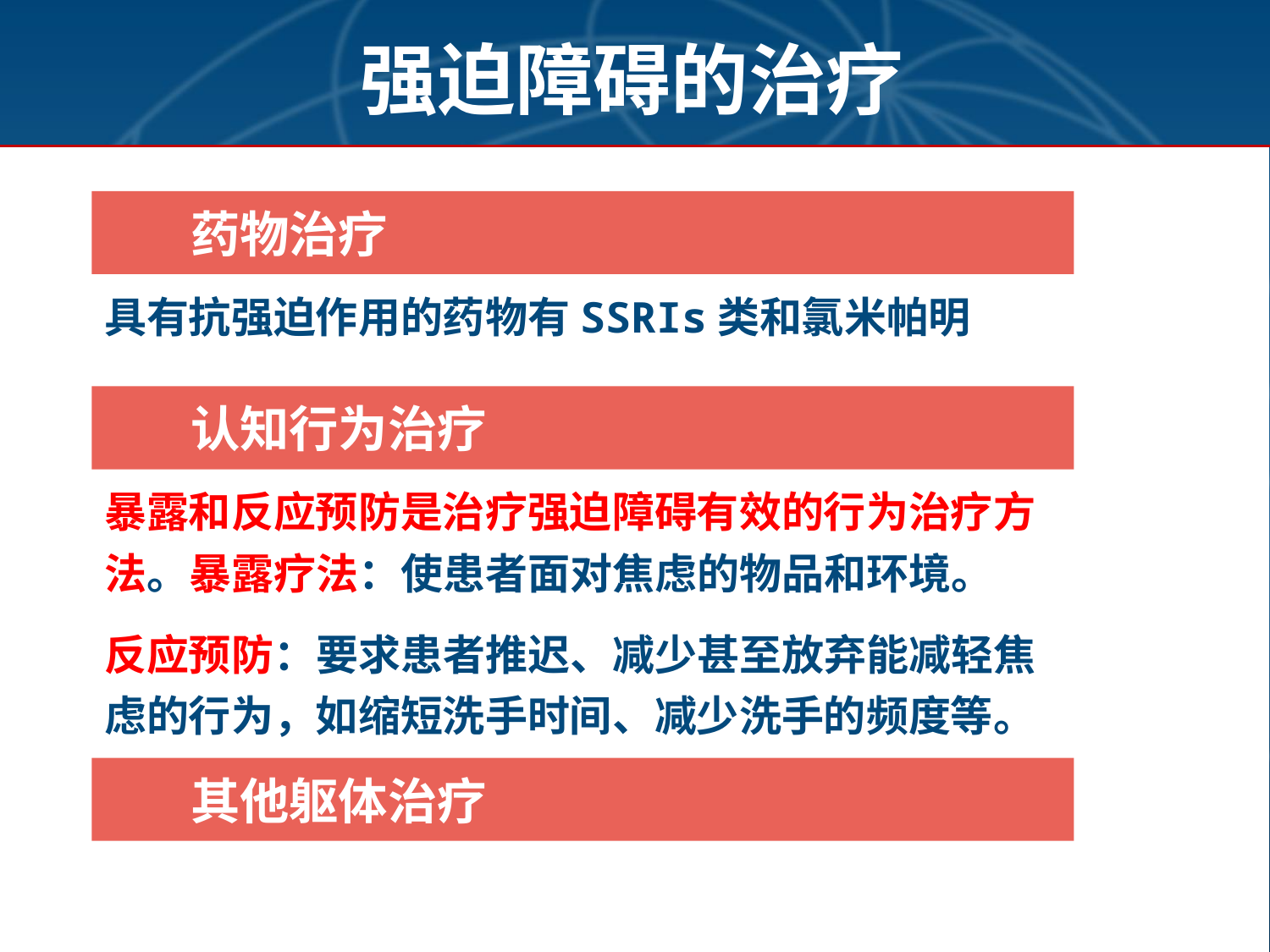

强迫障碍的治疗
药物治疗
具有抗强迫作用的药物有SSRIs类和氯米帕明

认知行为治疗

暴露和反应预防是治疗强迫障碍有效的行为治疗方法。暴露疗法：使患者面对焦虑的物品和环境。
反应预防：要求患者推迟、减少甚至放弃能减轻焦虑的行为，如缩短洗手时间、减少洗手的频度等。

其他躯体治疗